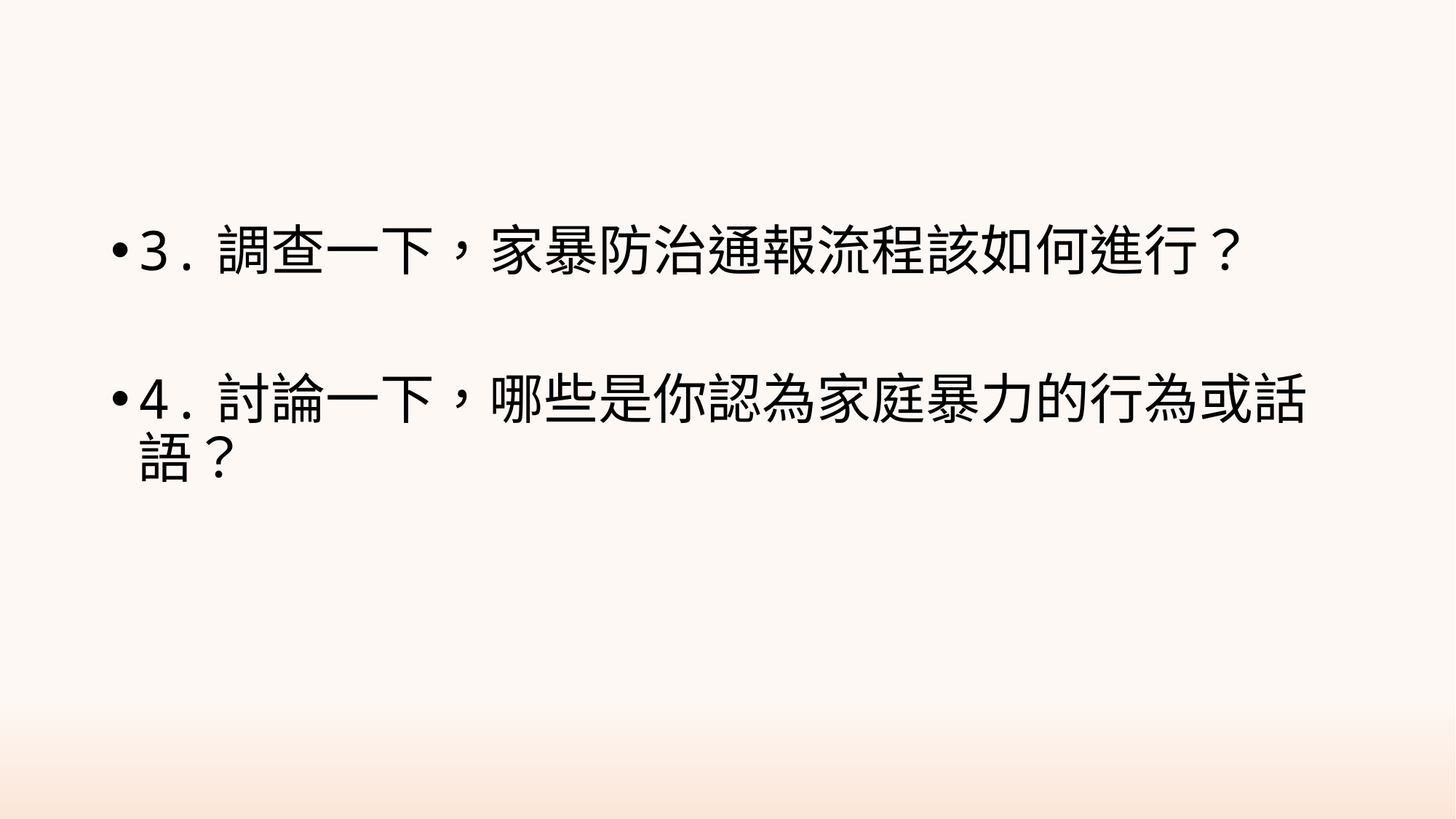

3.調查一下，家暴防治通報流程該如何進行？

4.討論一下，哪些是你認為家庭暴力的行為或話語？